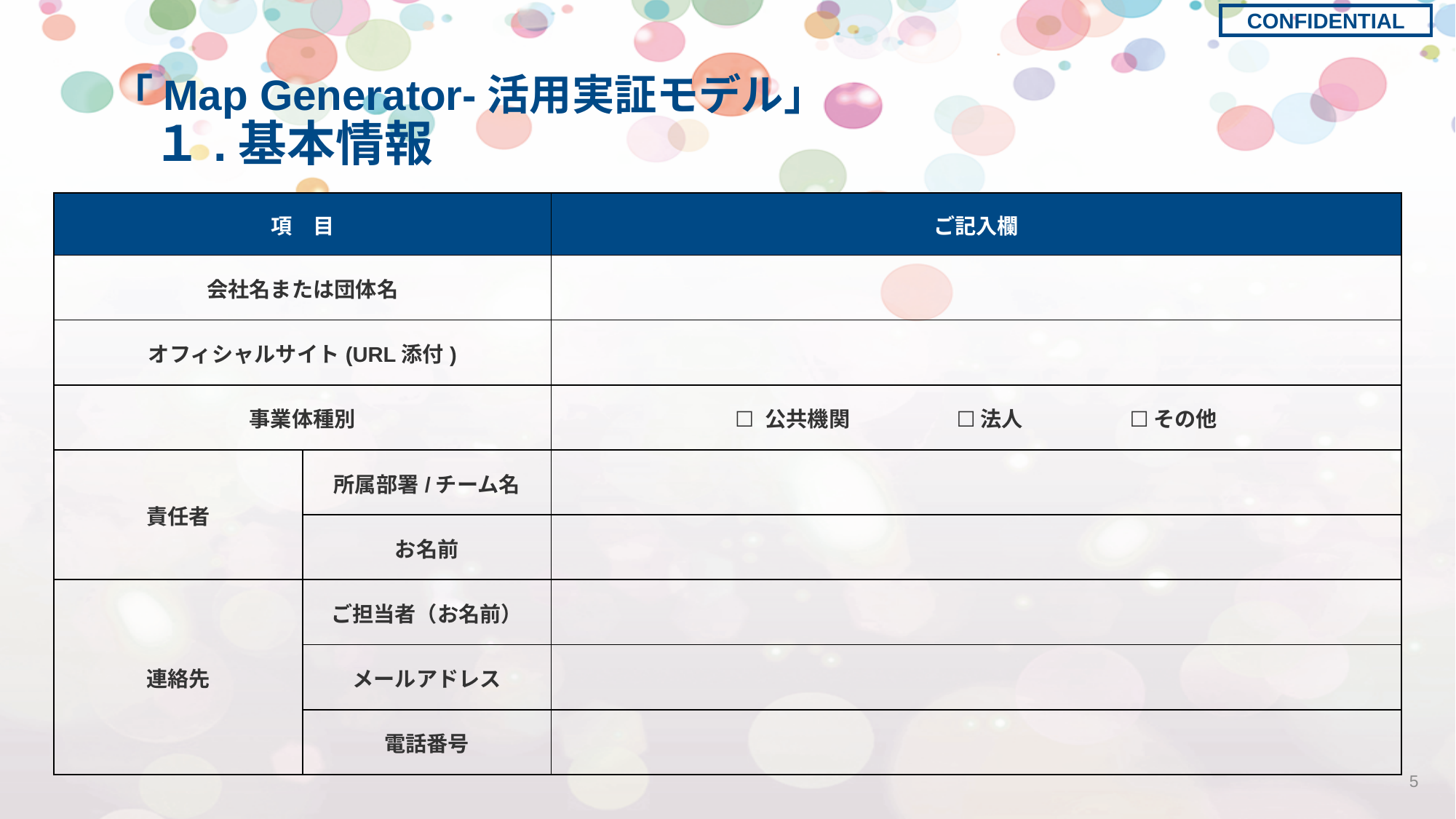

# 「Map Generator-活用実証モデル」 　１.基本情報
| 項　目 |  | ご記入欄 |
| --- | --- | --- |
| 会社名または団体名 |  |  |
| オフィシャルサイト(URL添付) |  |  |
| 事業体種別 |  | ☐ 公共機関　　　　　☐ 法人　　　　　☐ その他 |
| 責任者 | 所属部署/チーム名 |  |
|  | お名前 |  |
| 連絡先 | ご担当者（お名前） |  |
| 連絡先 | メールアドレス |  |
|  | 電話番号 |  |
5